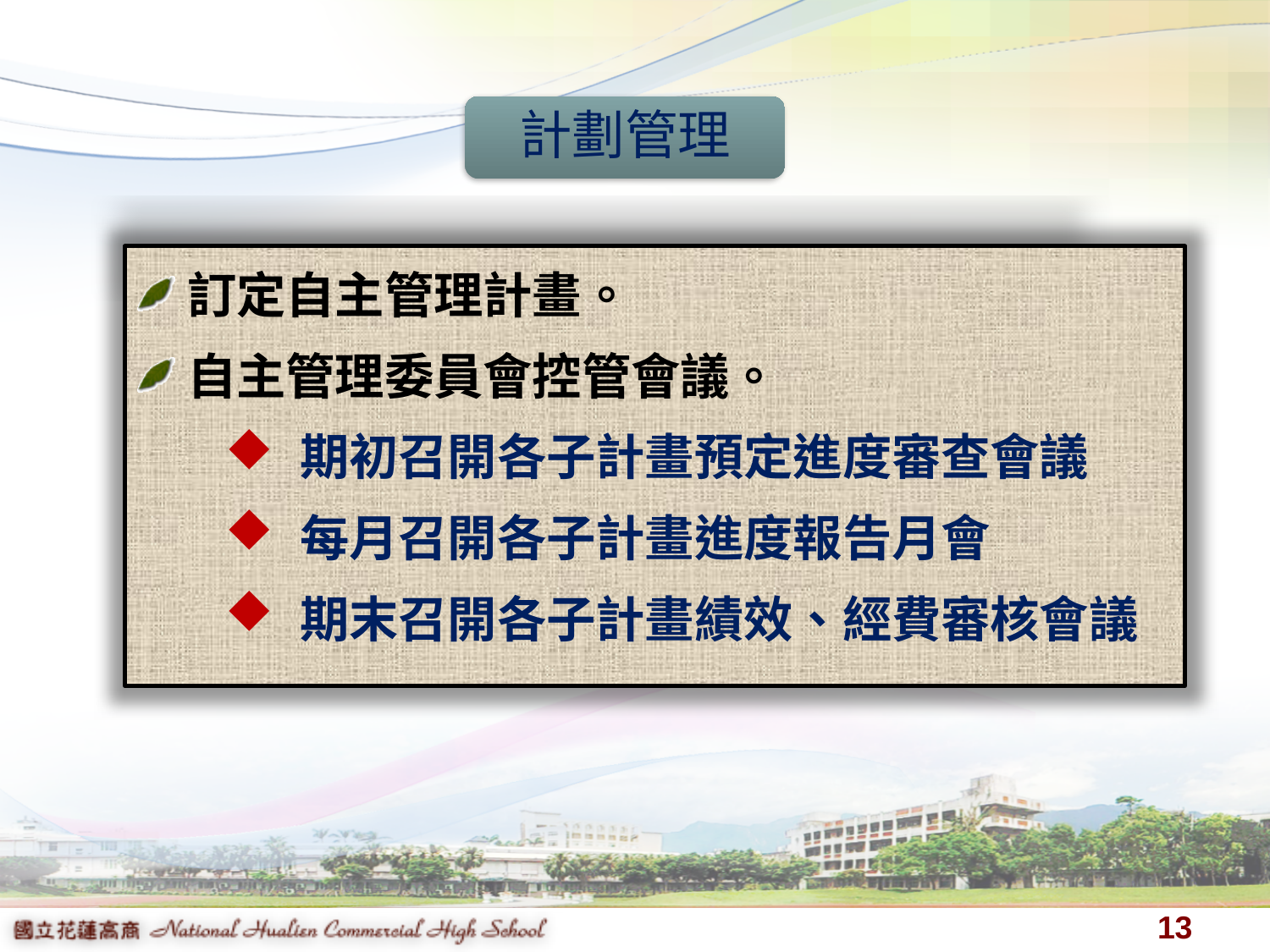

計劃管理
訂定自主管理計畫。
自主管理委員會控管會議。
期初召開各子計畫預定進度審查會議
每月召開各子計畫進度報告月會
期末召開各子計畫績效、經費審核會議